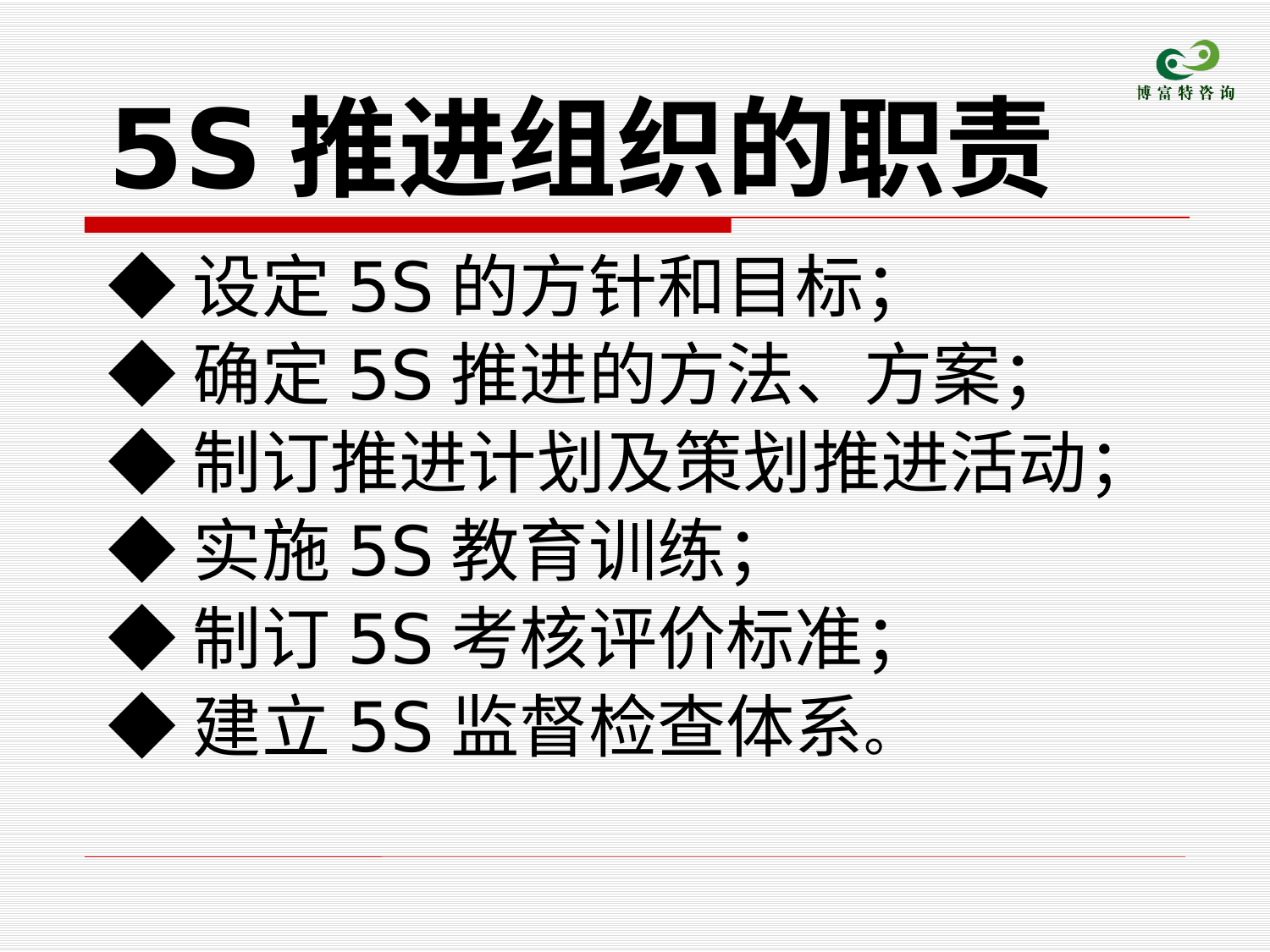

# 5S推进组织的职责
◆设定5S的方针和目标；
◆确定5S推进的方法、方案；
◆制订推进计划及策划推进活动；
◆实施5S教育训练；
◆制订5S考核评价标准；
◆建立5S监督检查体系。
327